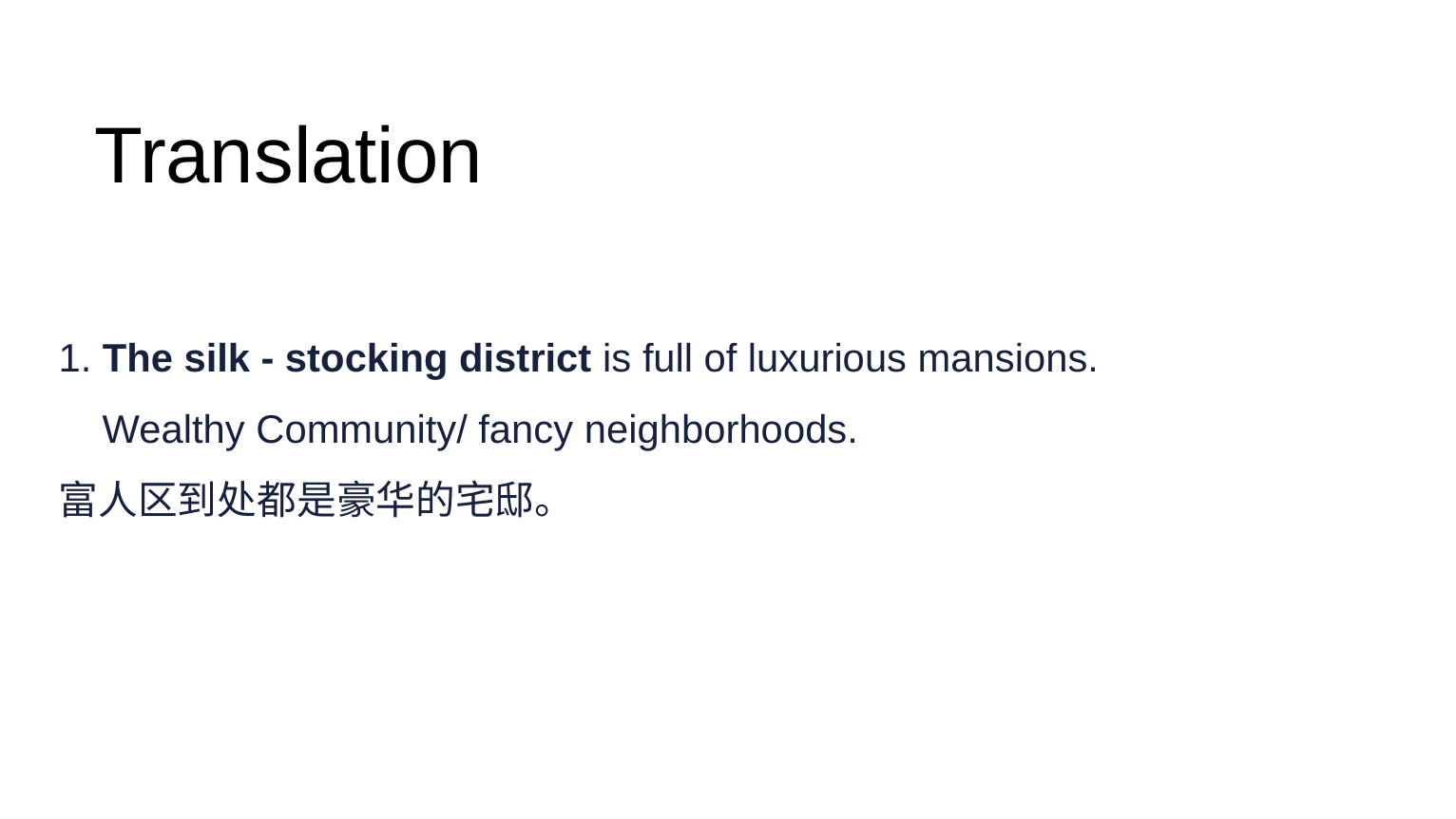

Translation

1. The silk - stocking district is full of luxurious mansions.
    Wealthy Community/ fancy neighborhoods.
富人区到处都是豪华的宅邸。